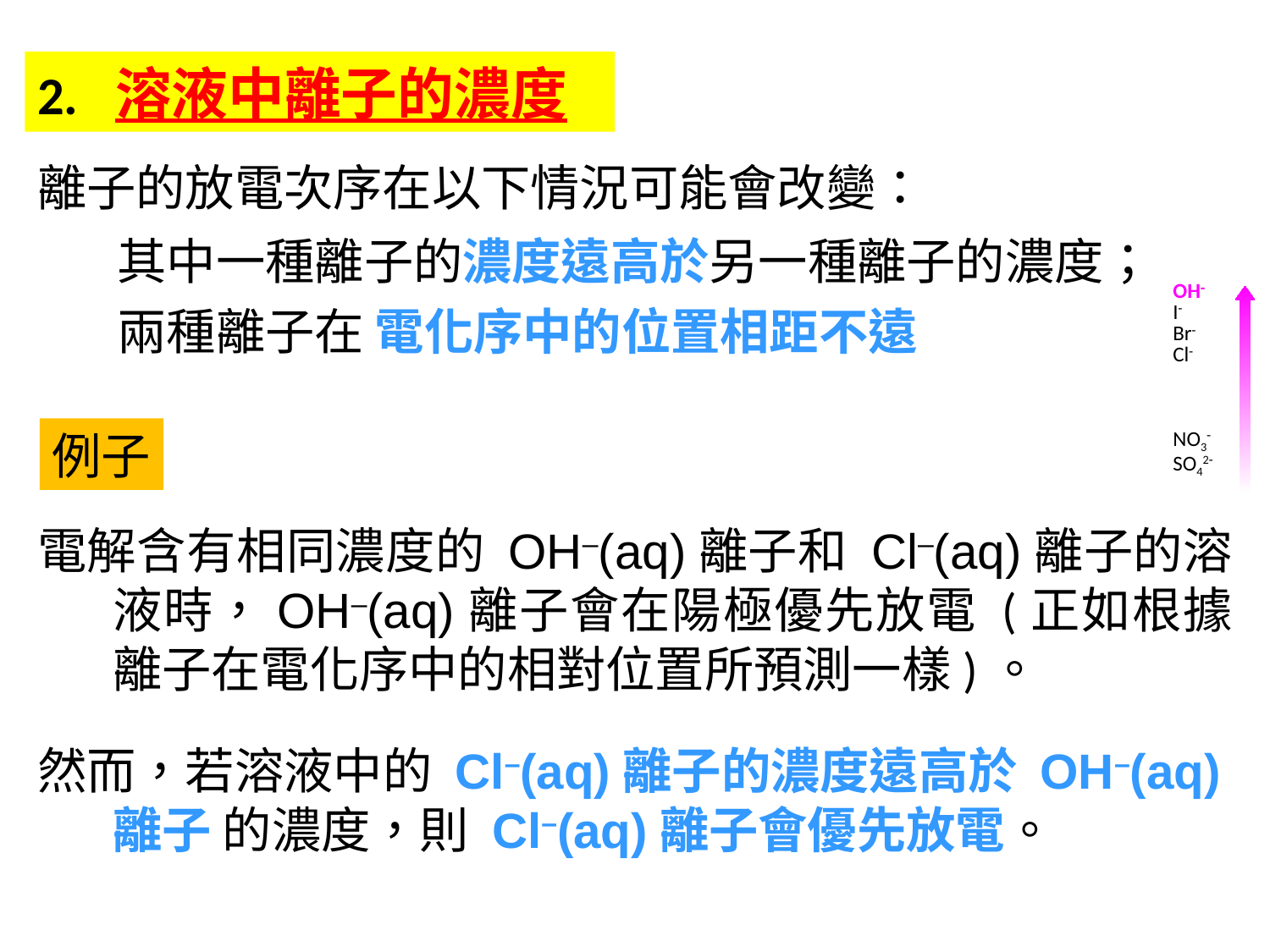

2.  溶液中離子的濃度
離子的放電次序在以下情況可能會改變：

其中一種離子的濃度遠高於另一種離子的濃度；
| OH− I− Br− Cl− NO3− SO42− |
| --- |

兩種離子在 電化序中的位置相距不遠

例子
電解含有相同濃度的 OH–(aq)離子和 Cl–(aq)離子的溶液時，OH–(aq)離子會在陽極優先放電 (正如根據離子在電化序中的相對位置所預測一樣)。
然而，若溶液中的 Cl–(aq)離子的濃度遠高於 OH–(aq)離子 的濃度，則 Cl–(aq)離子會優先放電。